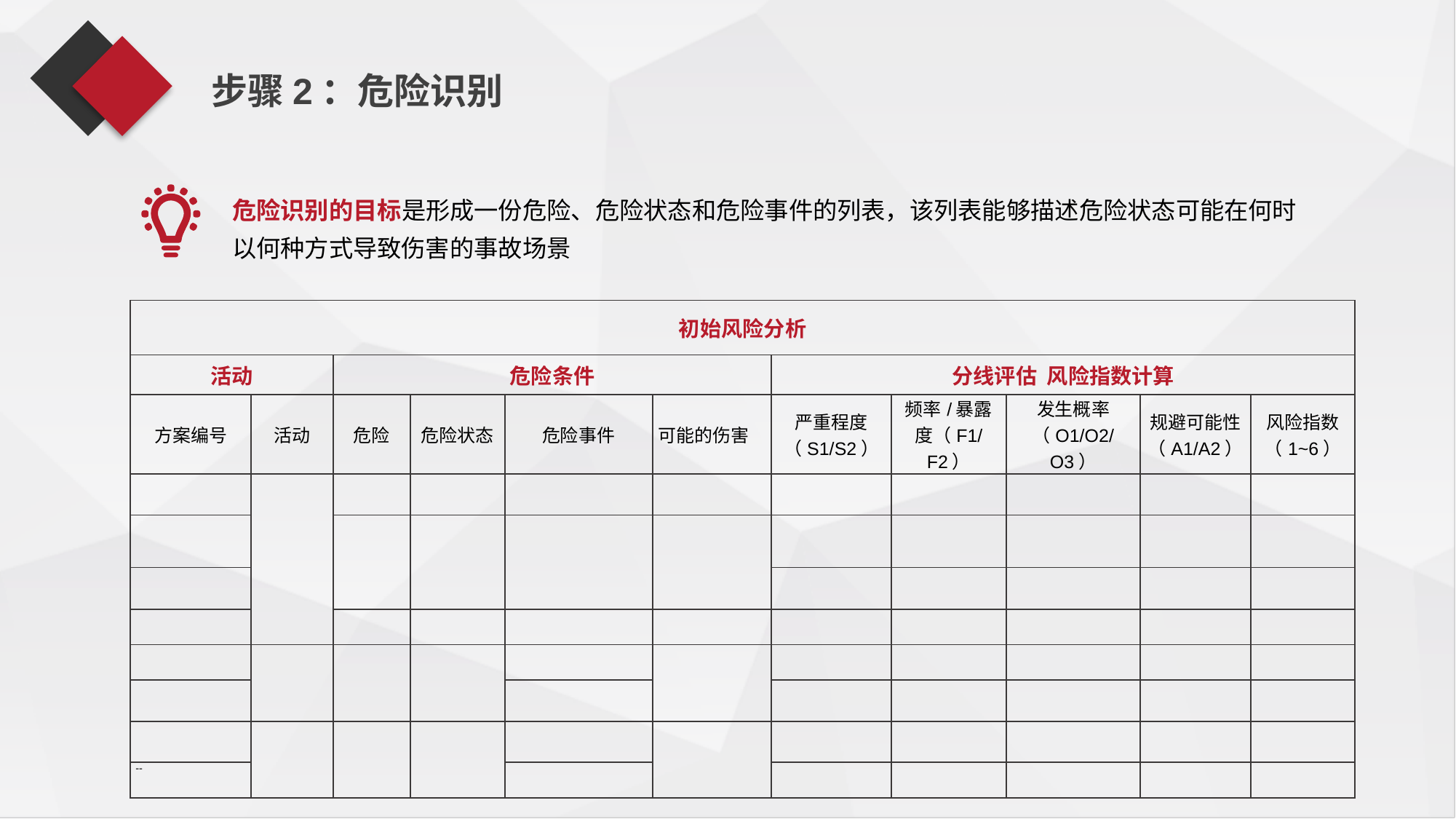

步骤2：危险识别
危险识别的目标是形成一份危险、危险状态和危险事件的列表，该列表能够描述危险状态可能在何时以何种方式导致伤害的事故场景

| 初始风险分析 |  |  |  |  |  |  |  |  |  |  |
| --- | --- | --- | --- | --- | --- | --- | --- | --- | --- | --- |
| 活动 |  | 危险条件 |  |  |  | 分线评估 风险指数计算 |  |  |  |  |
| 方案编号 | 活动 | 危险 | 危险状态 | 危险事件 | 可能的伤害 | 严重程度（S1/S2） | 频率/暴露度（F1/F2） | 发生概率（O1/O2/O3） | 规避可能性（A1/A2） | 风险指数 （1~6） |
|  |  |  |  |  |  |  |  |  |  |  |
|  |  |  |  |  |  |  |  |  |  |  |
|  |  |  |  |  |  |  |  |  |  |  |
|  |  |  |  |  |  |  |  |  |  |  |
|  |  |  |  |  |  |  |  |  |  |  |
|  |  |  |  |  |  |  |  |  |  |  |
|  |  |  |  |  |  |  |  |  |  |  |
|  |  |  |  |  |  |  |  |  |  |  |
| -- |  |  |  |  |  |  |  |  |  |  |